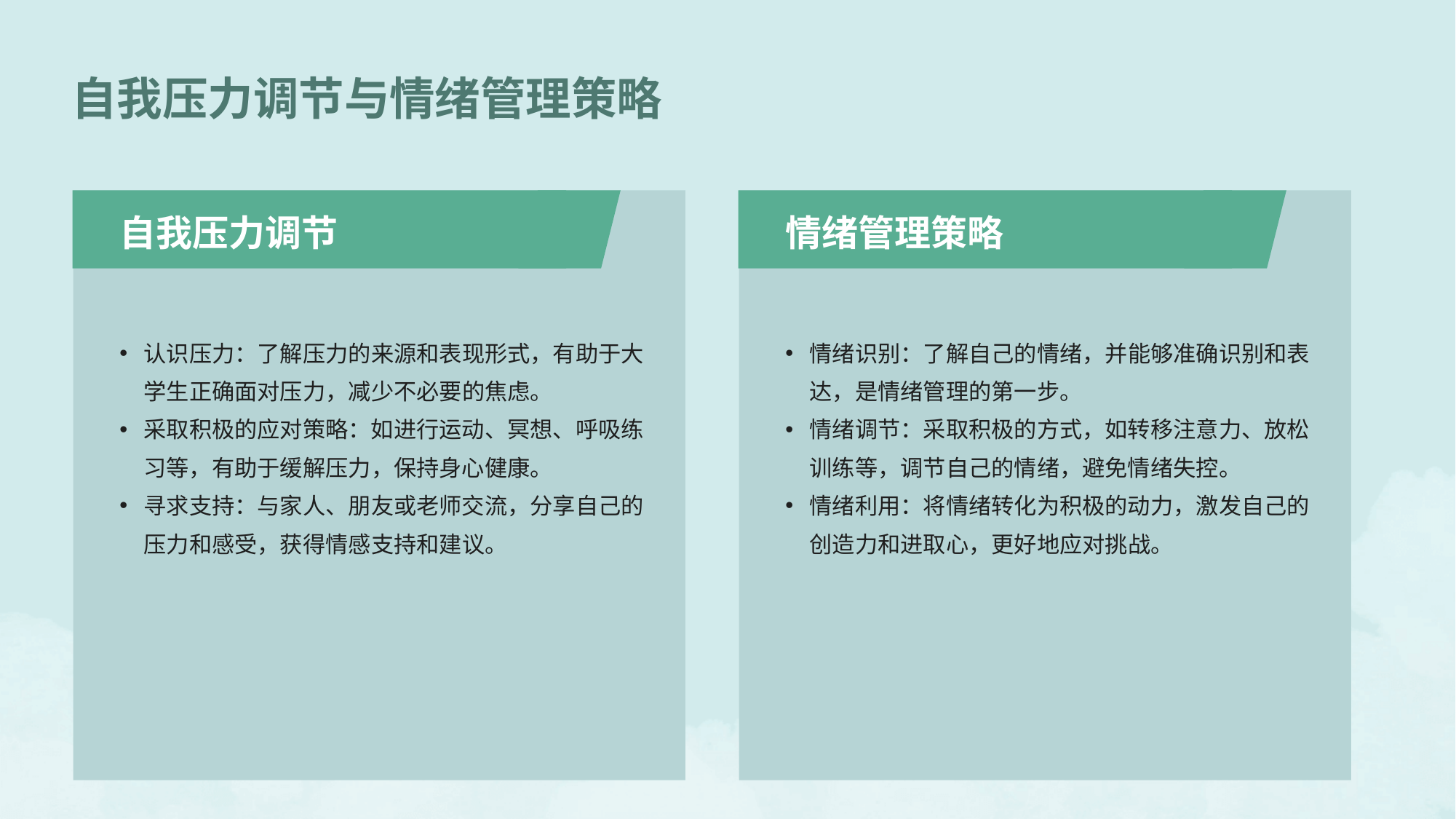

自我压力调节与情绪管理策略

情绪管理策略

自我压力调节
认识压力：了解压力的来源和表现形式，有助于大学生正确面对压力，减少不必要的焦虑。
采取积极的应对策略：如进行运动、冥想、呼吸练习等，有助于缓解压力，保持身心健康。
寻求支持：与家人、朋友或老师交流，分享自己的压力和感受，获得情感支持和建议。
情绪识别：了解自己的情绪，并能够准确识别和表达，是情绪管理的第一步。
情绪调节：采取积极的方式，如转移注意力、放松训练等，调节自己的情绪，避免情绪失控。
情绪利用：将情绪转化为积极的动力，激发自己的创造力和进取心，更好地应对挑战。